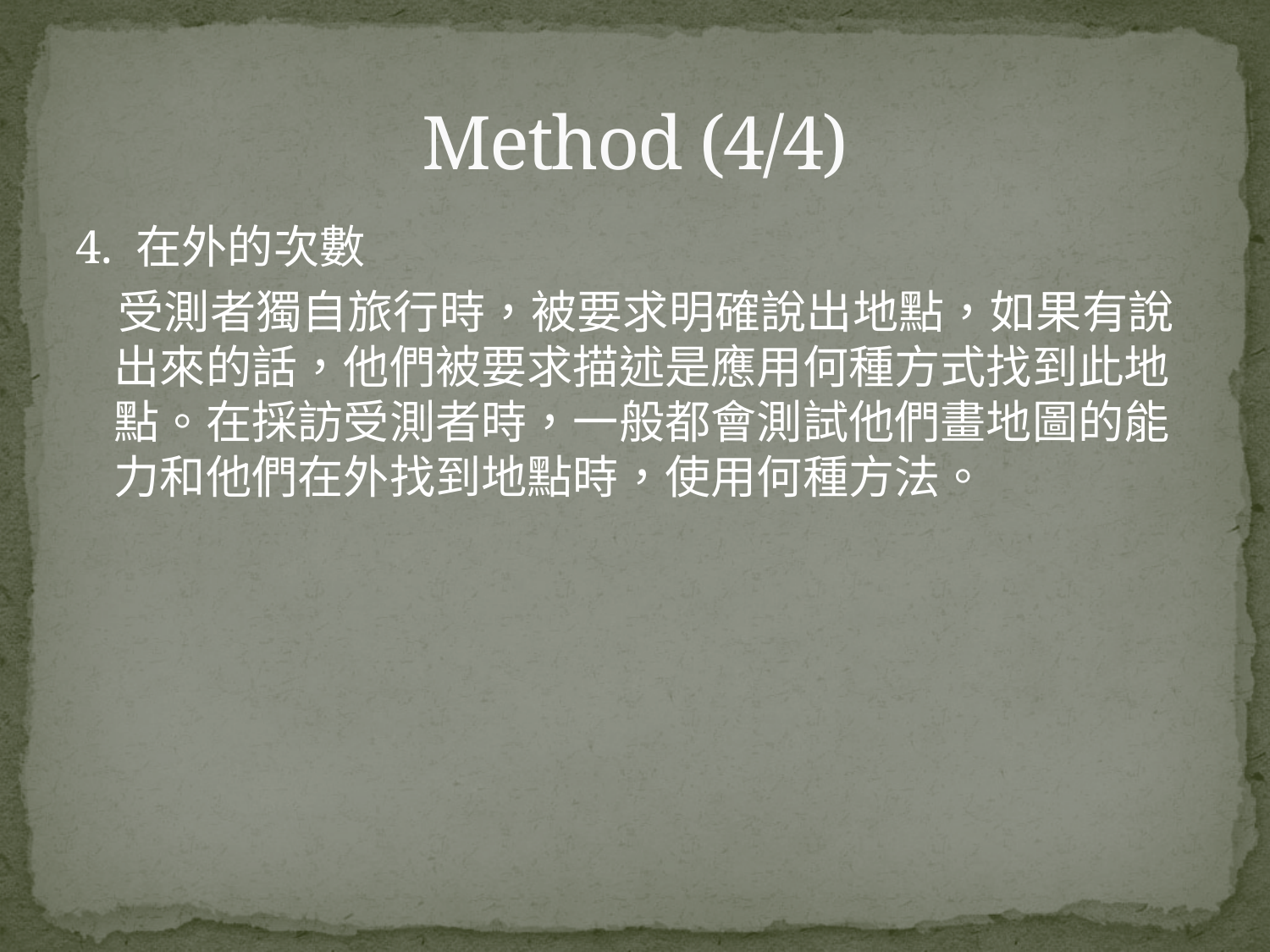

# Method (4/4)
4. 在外的次數
   受測者獨自旅行時，被要求明確說出地點，如果有說出來的話，他們被要求描述是應用何種方式找到此地點。在採訪受測者時，一般都會測試他們畫地圖的能力和他們在外找到地點時，使用何種方法。